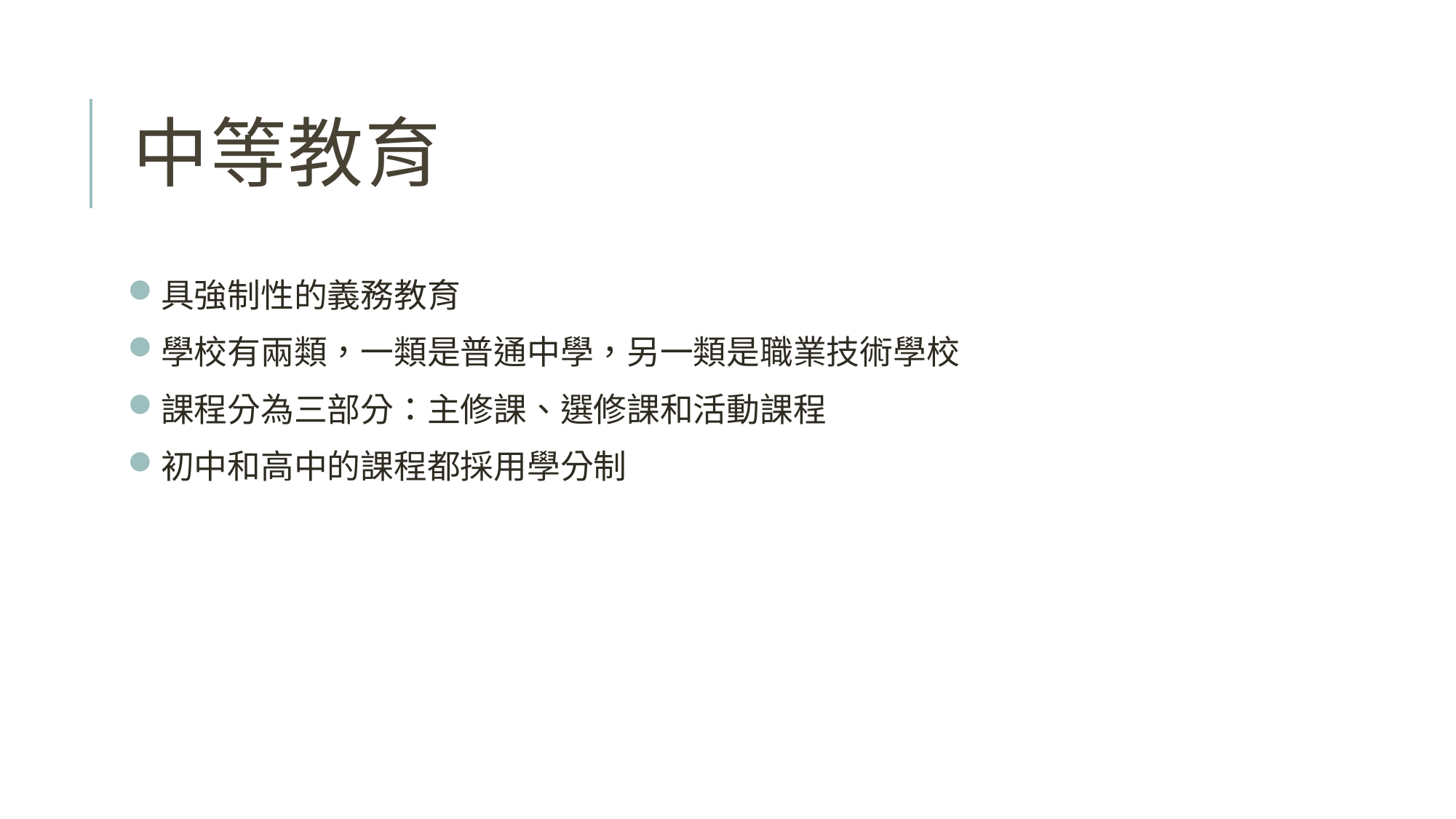

# 中等教育
具強制性的義務教育
學校有兩類，一類是普通中學，另一類是職業技術學校
課程分為三部分：主修課、選修課和活動課程
初中和高中的課程都採用學分制